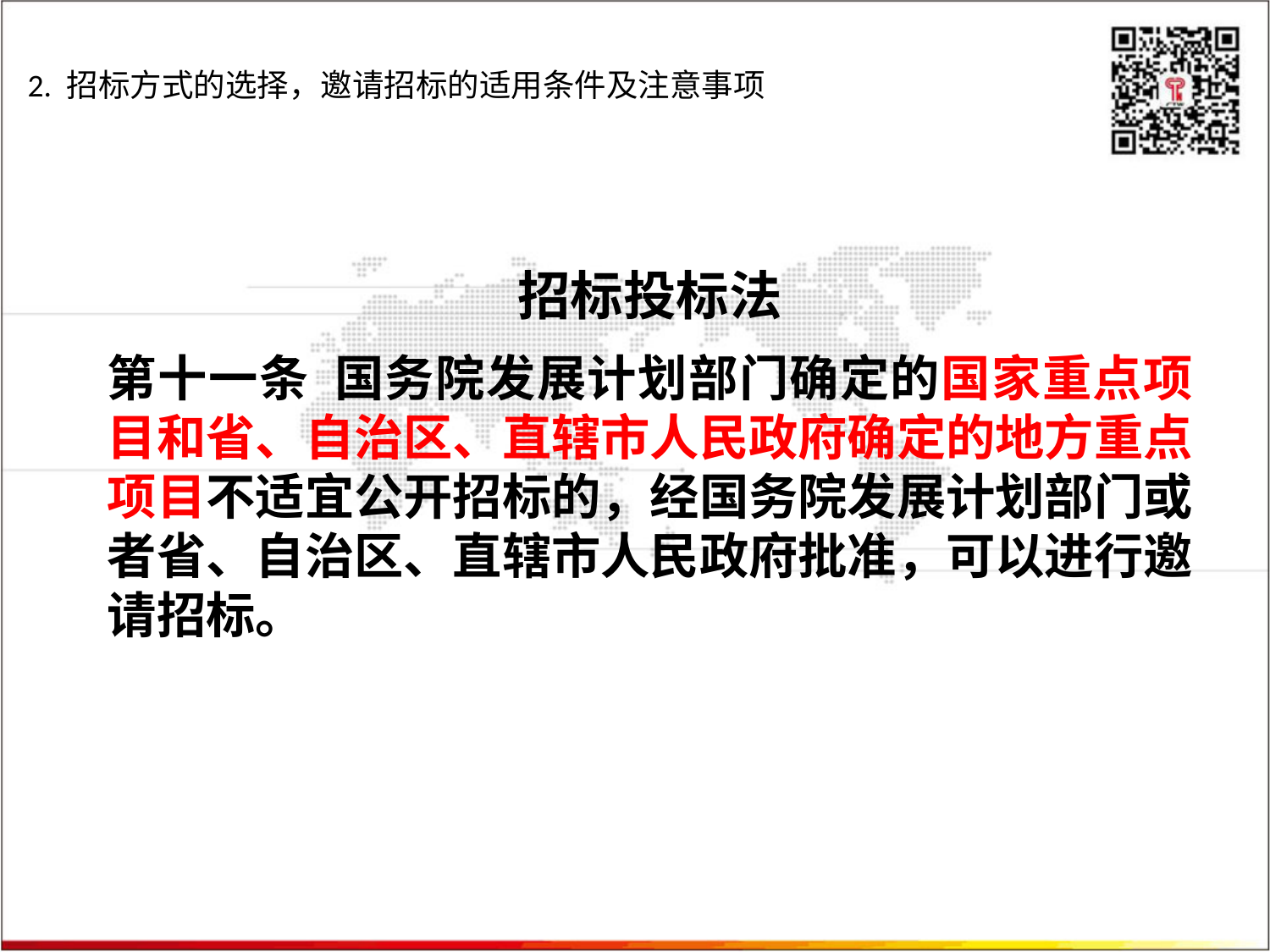

2. 招标方式的选择，邀请招标的适用条件及注意事项
招标投标法
第十一条  国务院发展计划部门确定的国家重点项目和省、自治区、直辖市人民政府确定的地方重点项目不适宜公开招标的，经国务院发展计划部门或者省、自治区、直辖市人民政府批准，可以进行邀请招标。